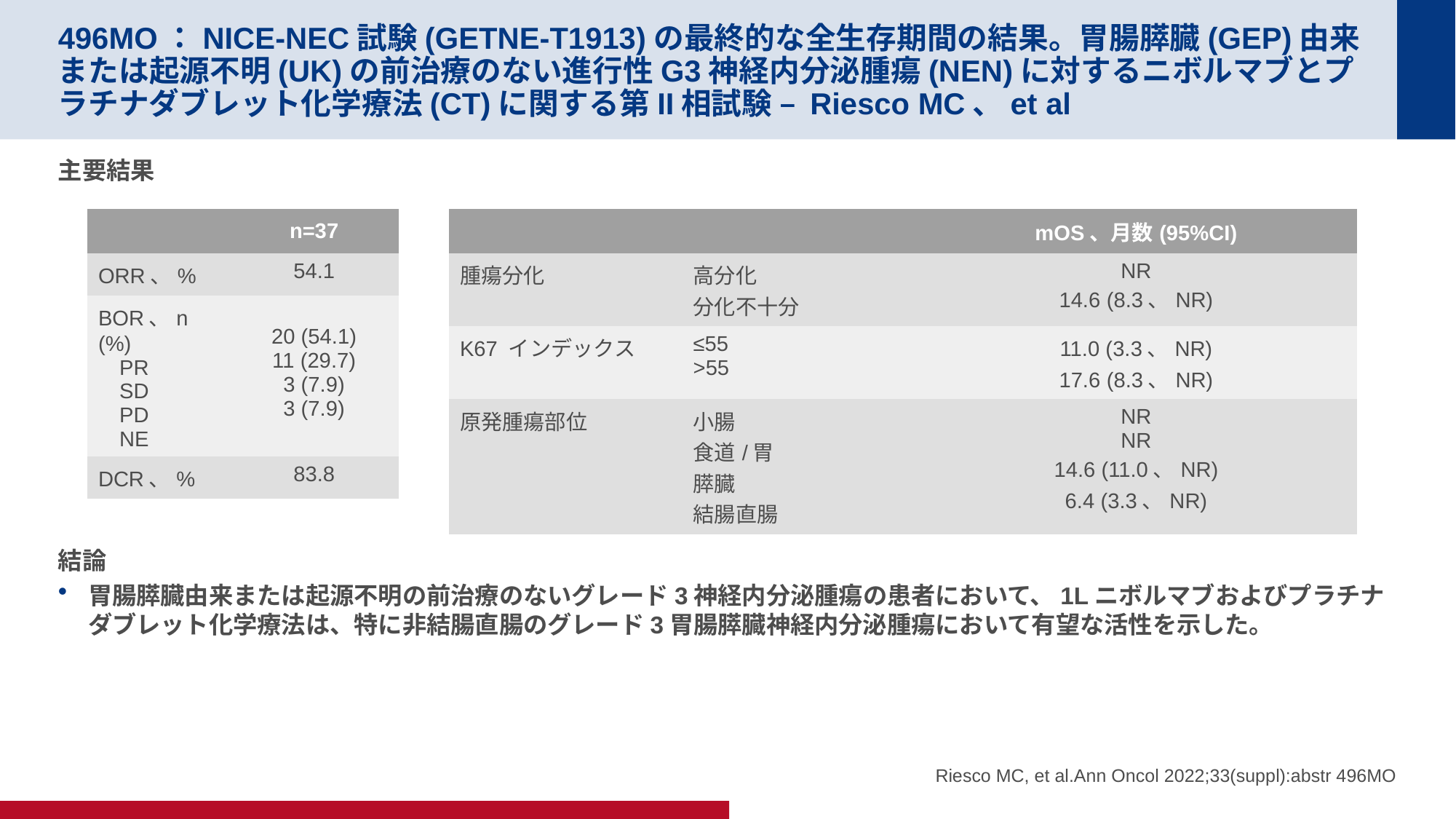

# 496MO：NICE-NEC試験(GETNE-T1913)の最終的な全生存期間の結果。胃腸膵臓(GEP)由来または起源不明(UK)の前治療のない進行性G3神経内分泌腫瘍(NEN)に対するニボルマブとプラチナダブレット化学療法(CT)に関する第II相試験 – Riesco MC、et al
主要結果
結論
胃腸膵臓由来または起源不明の前治療のないグレード3神経内分泌腫瘍の患者において、1Lニボルマブおよびプラチナダブレット化学療法は、特に非結腸直腸のグレード3胃腸膵臓神経内分泌腫瘍において有望な活性を示した。
|  | n=37 |
| --- | --- |
| ORR、% | 54.1 |
| BOR、n (%) PR SD PD NE | 20 (54.1) 11 (29.7) 3 (7.9) 3 (7.9) |
| DCR、% | 83.8 |
|  |  | mOS、月数(95%CI) |
| --- | --- | --- |
| 腫瘍分化 | 高分化 分化不十分 | NR 14.6 (8.3、NR) |
| K67 インデックス | ≤55 >55 | 11.0 (3.3、NR) 17.6 (8.3、NR) |
| 原発腫瘍部位 | 小腸 食道/胃 膵臓 結腸直腸 | NR NR 14.6 (11.0、NR) 6.4 (3.3、NR) |
Riesco MC, et al.Ann Oncol 2022;33(suppl):abstr 496MO